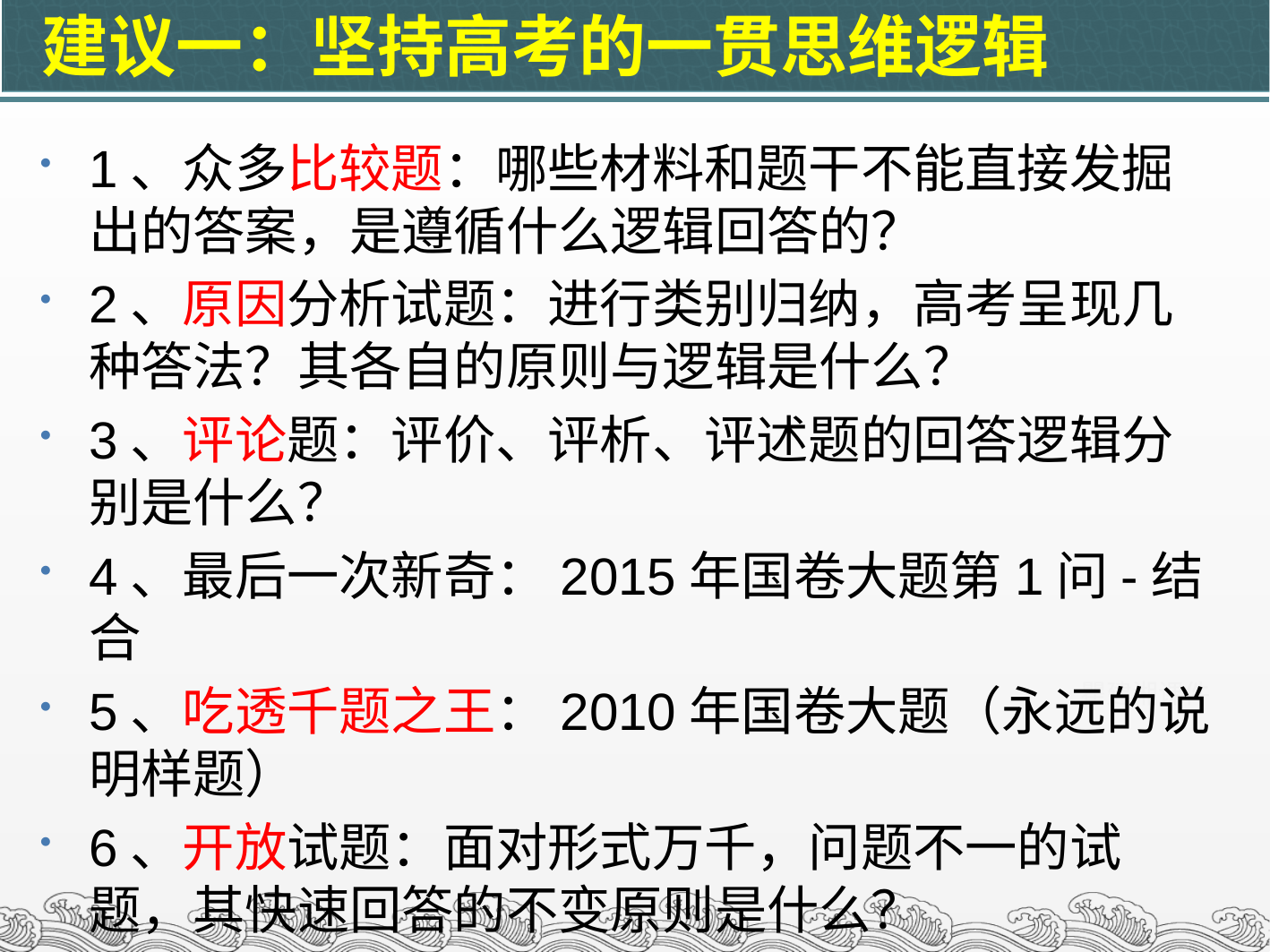

建议一：坚持高考的一贯思维逻辑
1、众多比较题：哪些材料和题干不能直接发掘出的答案，是遵循什么逻辑回答的？
2、原因分析试题：进行类别归纳，高考呈现几种答法？其各自的原则与逻辑是什么？
3、评论题：评价、评析、评述题的回答逻辑分别是什么？
4、最后一次新奇：2015年国卷大题第1问-结合
5、吃透千题之王：2010年国卷大题（永远的说明样题）
6、开放试题：面对形式万千，问题不一的试题，其快速回答的不变原则是什么？